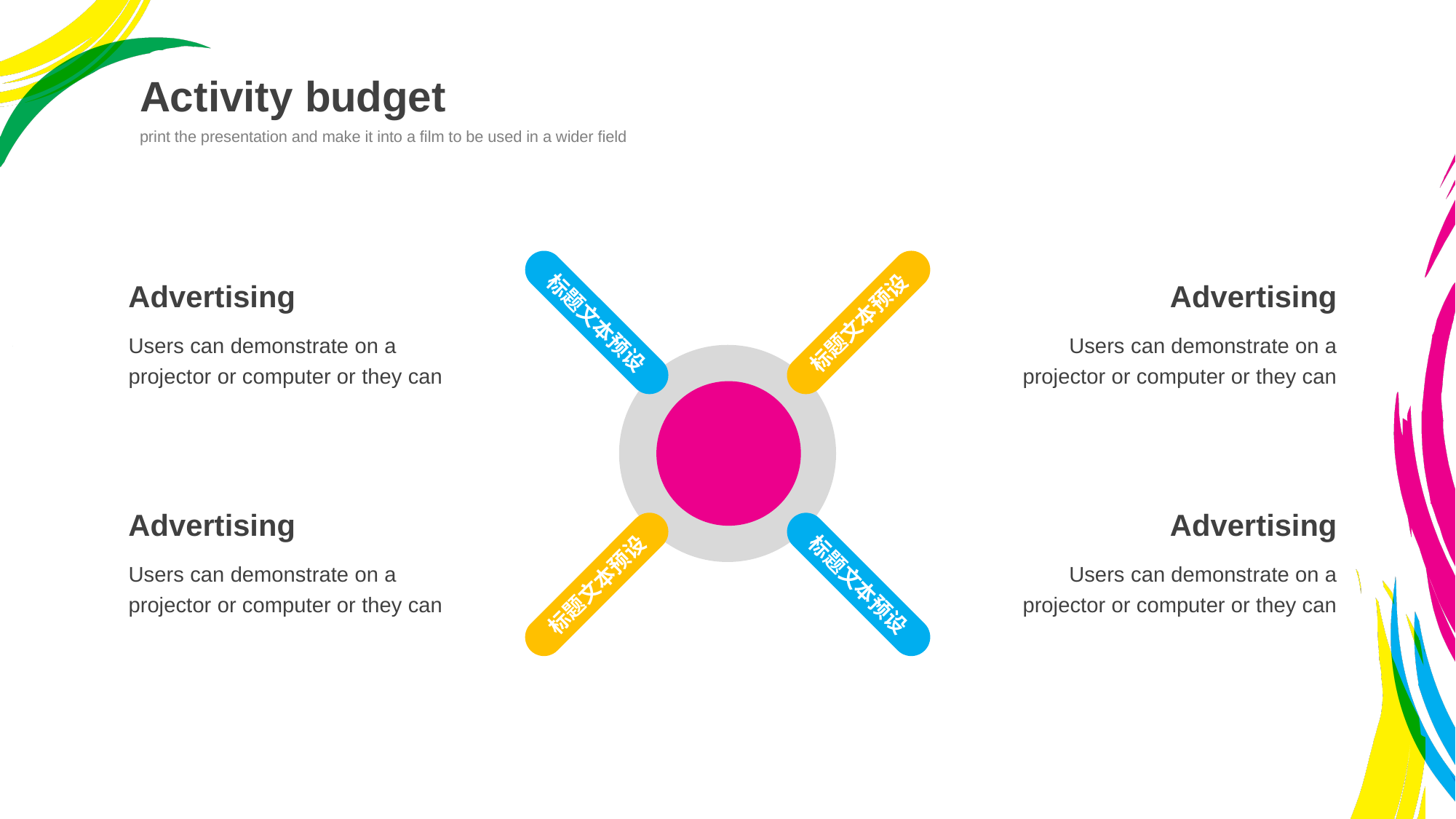

Activity budget
print the presentation and make it into a film to be used in a wider field
标题文本预设
标题文本预设

标题文本预设
标题文本预设
Advertising
Users can demonstrate on a projector or computer or they can
Advertising
Users can demonstrate on a projector or computer or they can
Advertising
Users can demonstrate on a projector or computer or they can
Advertising
Users can demonstrate on a projector or computer or they can